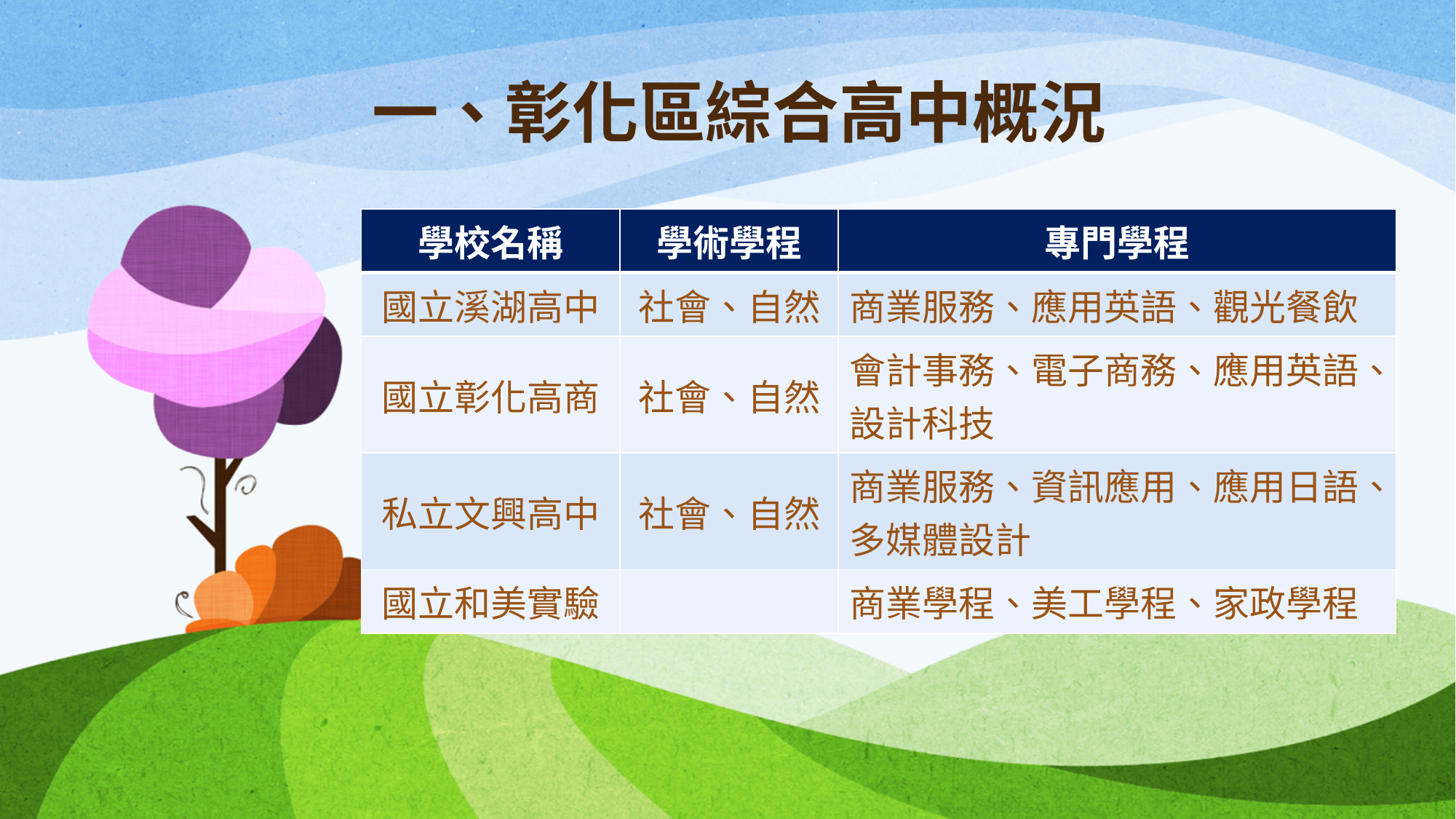

# 一、彰化區綜合高中概況
| 學校名稱 | 學術學程 | 專門學程 |
| --- | --- | --- |
| 國立溪湖高中 | 社會、自然 | 商業服務、應用英語、觀光餐飲 |
| 國立彰化高商 | 社會、自然 | 會計事務、電子商務、應用英語、 設計科技 |
| 私立文興高中 | 社會、自然 | 商業服務、資訊應用、應用日語、 多媒體設計 |
| 國立和美實驗 |  | 商業學程、美工學程、家政學程 |